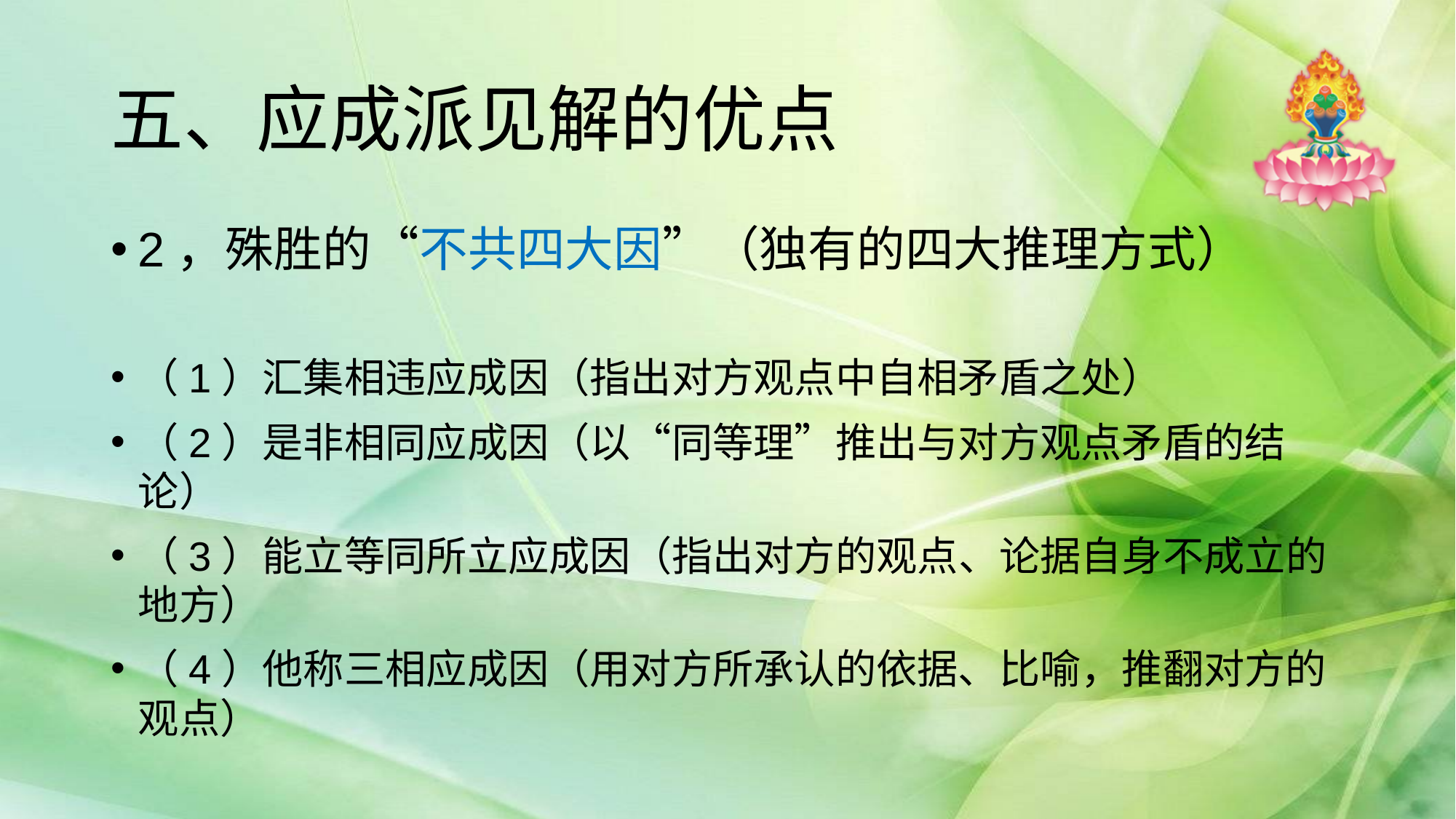

# 五、应成派见解的优点
2，殊胜的“不共四大因”（独有的四大推理方式）

（1）汇集相违应成因（指出对方观点中自相矛盾之处）
（2）是非相同应成因（以“同等理”推出与对方观点矛盾的结论）
（3）能立等同所立应成因（指出对方的观点、论据自身不成立的地方）
（4）他称三相应成因（用对方所承认的依据、比喻，推翻对方的观点）